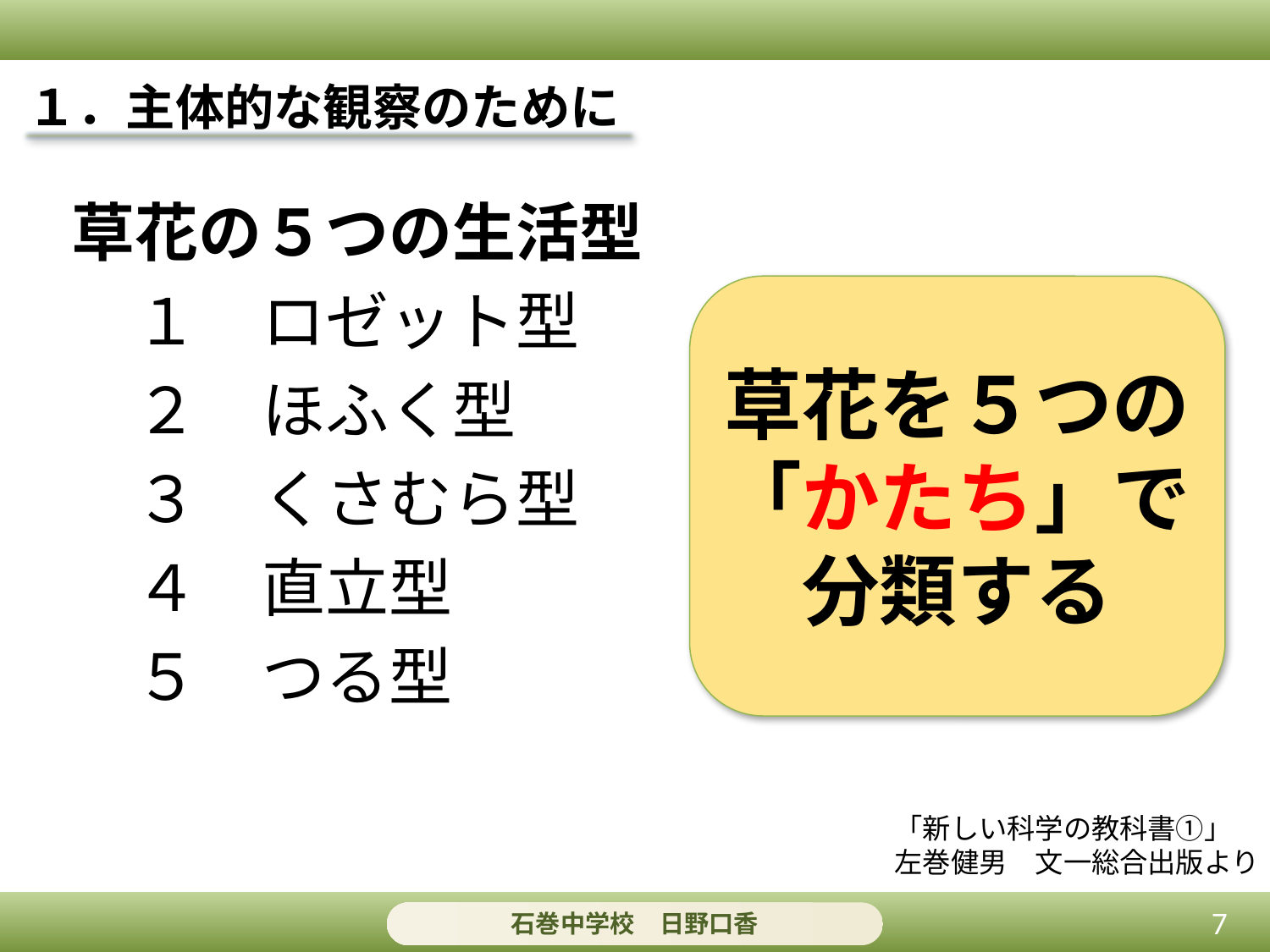

１．主体的な観察のために

草花の５つの生活型
　１　ロゼット型
　２　ほふく型
　３　くさむら型
　４　直立型
　５　つる型
草花を５つの「かたち」で分類する
「新しい科学の教科書①」
左巻健男　文一総合出版より
石巻中学校　日野口香
7